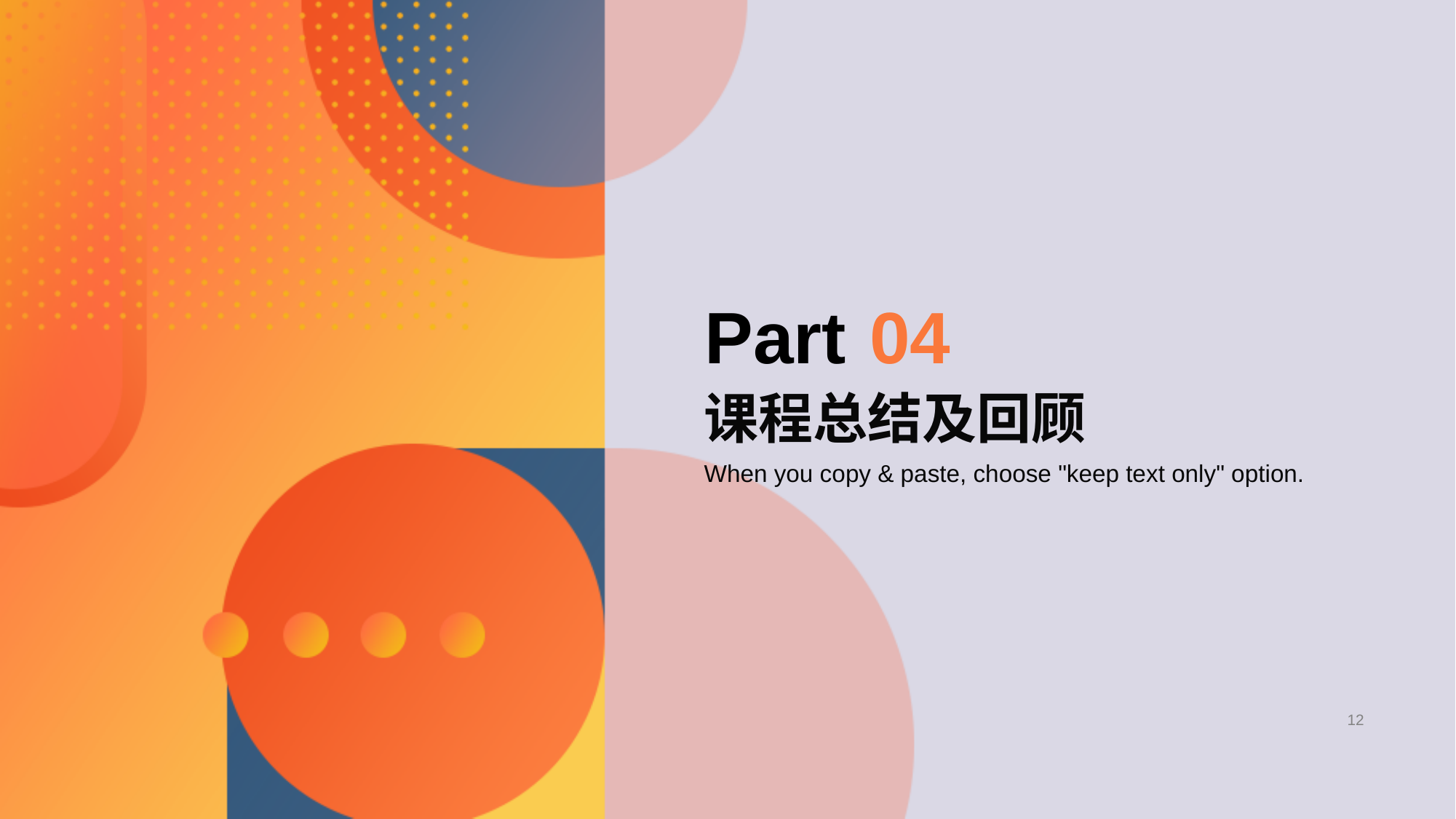

Part
04
# 课程总结及回顾
When you copy & paste, choose "keep text only" option.
12